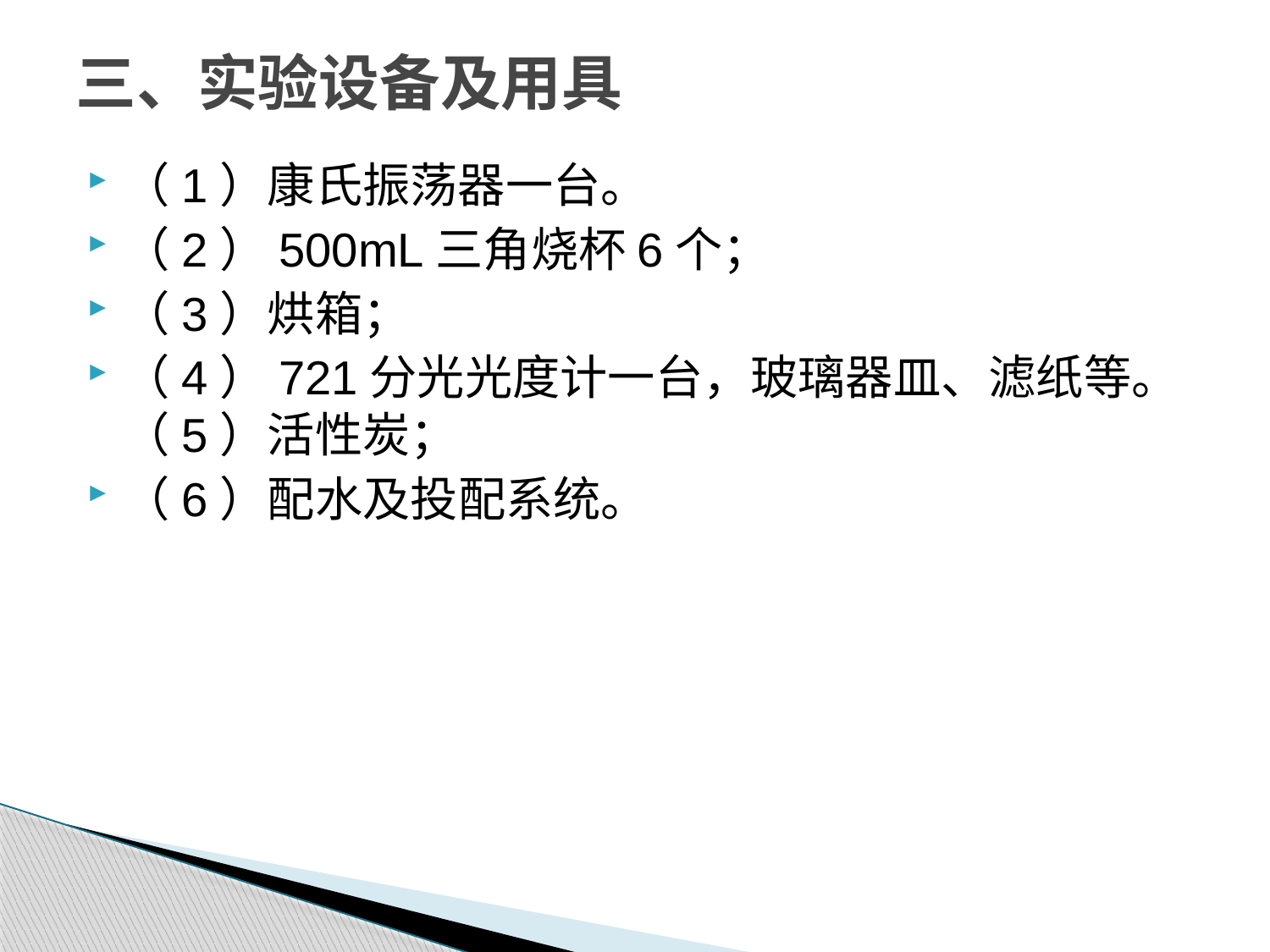

# 三、实验设备及用具
（1）康氏振荡器一台。
（2）500mL三角烧杯6个；
（3）烘箱；
（4）721分光光度计一台，玻璃器皿、滤纸等。（5）活性炭；
（6）配水及投配系统。